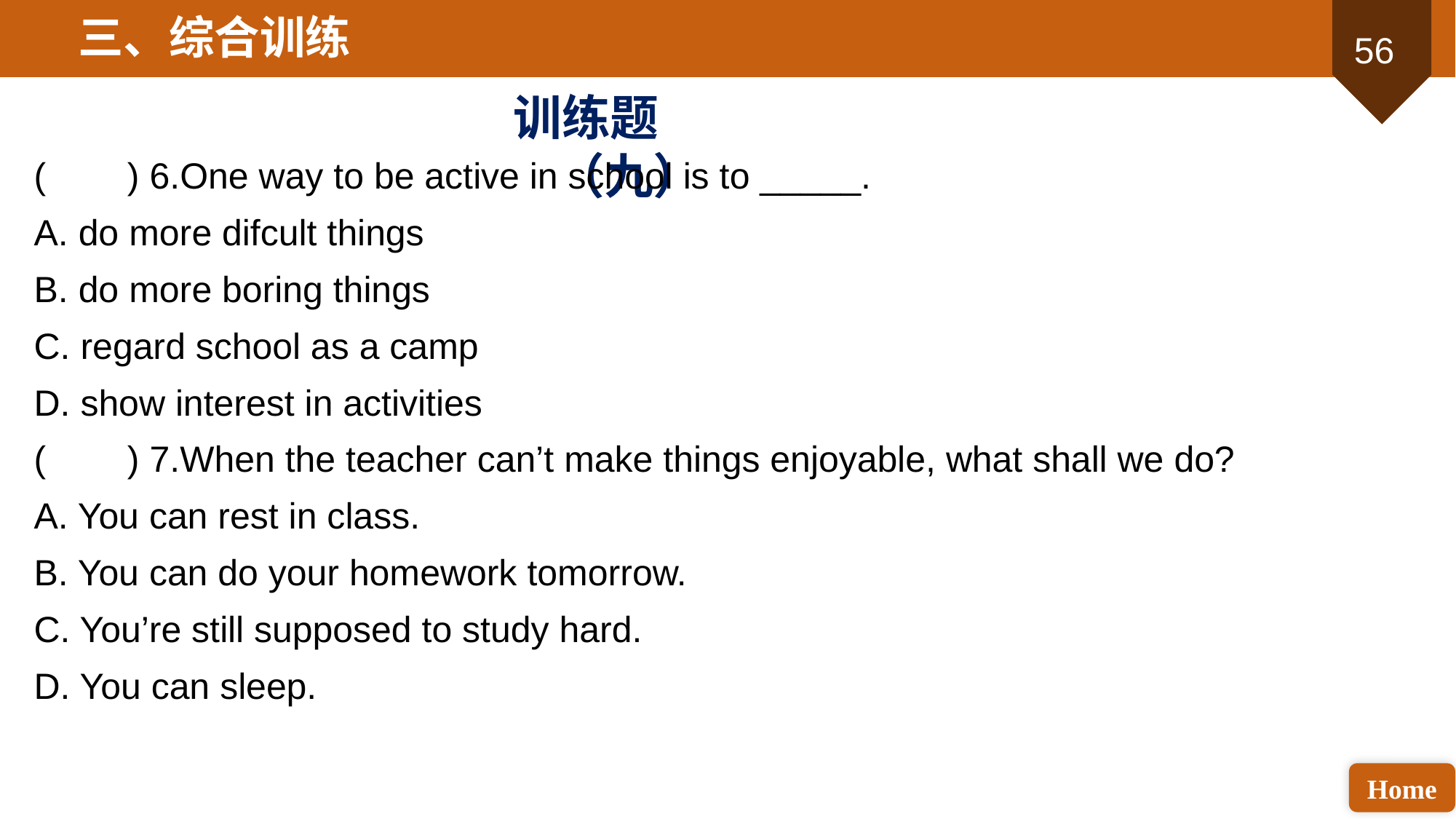

三、综合训练
训练题（九）
(        ) 6.One way to be active in school is to _____.
A. do more difcult things
B. do more boring things
C. regard school as a camp
D. show interest in activities
(        ) 7.When the teacher can’t make things enjoyable, what shall we do?
A. You can rest in class.
B. You can do your homework tomorrow.
C. You’re still supposed to study hard.
D. You can sleep.